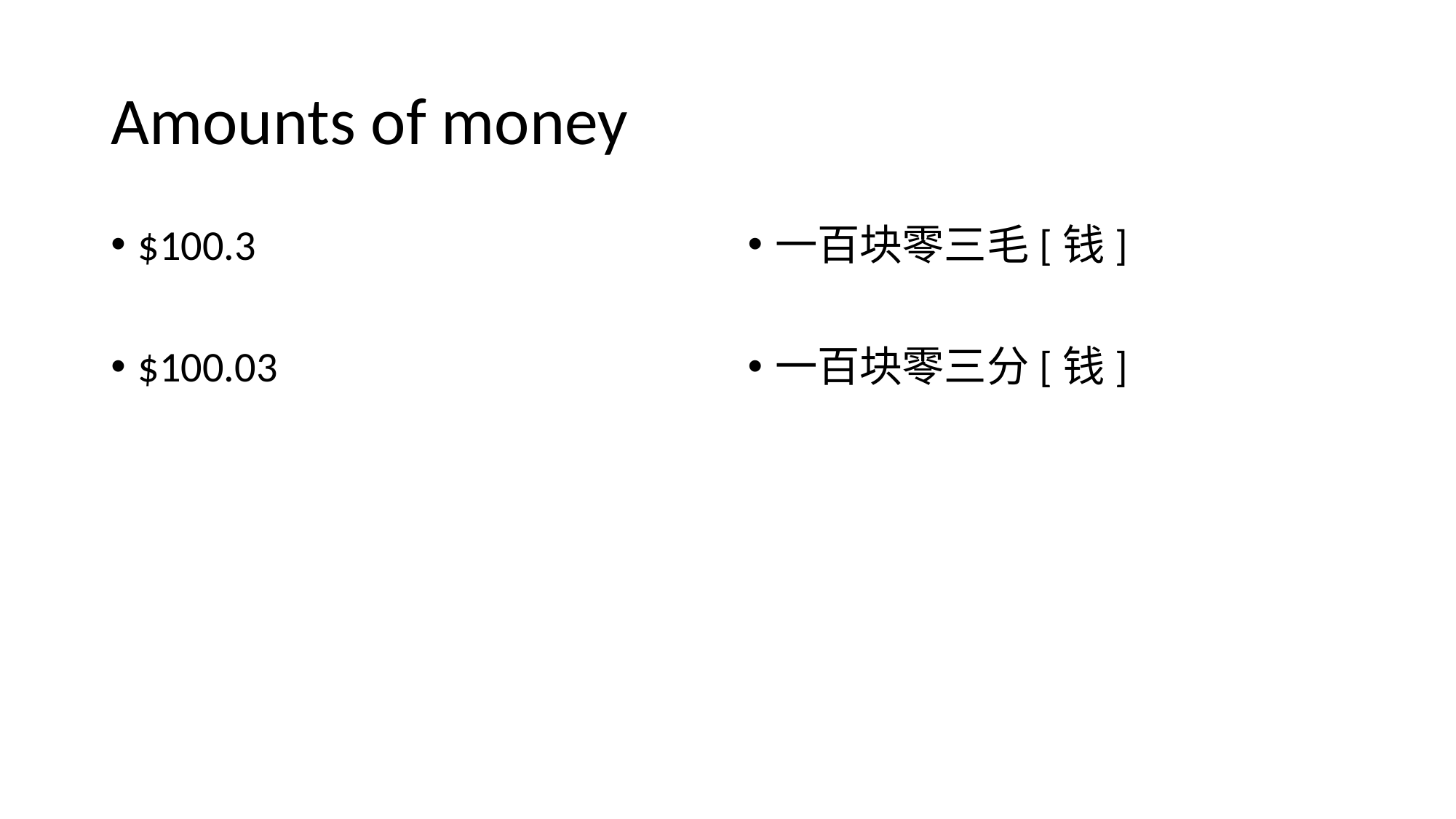

# Amounts of money
$100.3

$100.03
一百块零三毛[钱]

一百块零三分[钱]